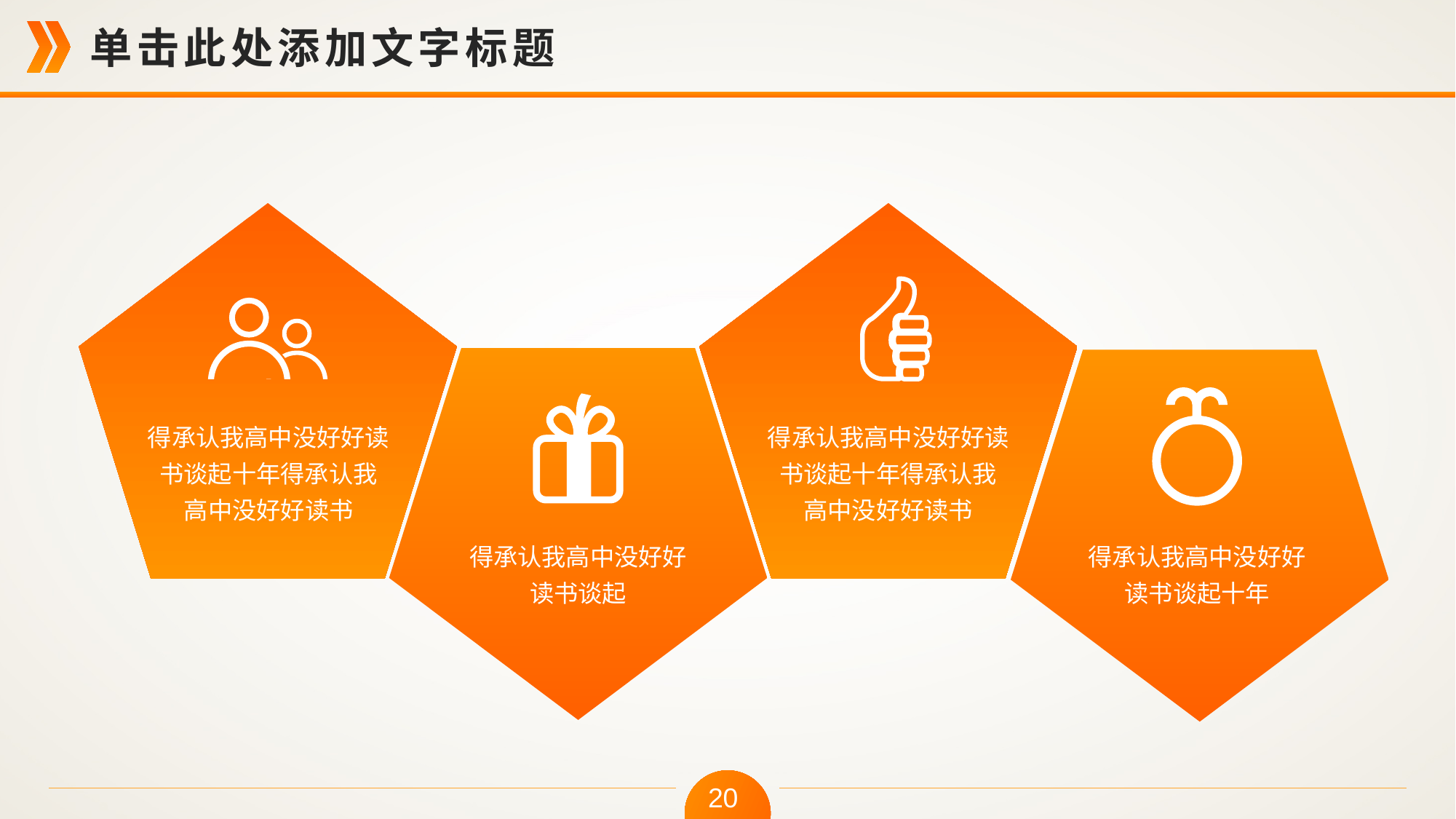

得承认我高中没好好读书谈起十年得承认我
高中没好好读书

得承认我高中没好好读书谈起十年得承认我
高中没好好读书

得承认我高中没好好
读书谈起

得承认我高中没好好
读书谈起十年